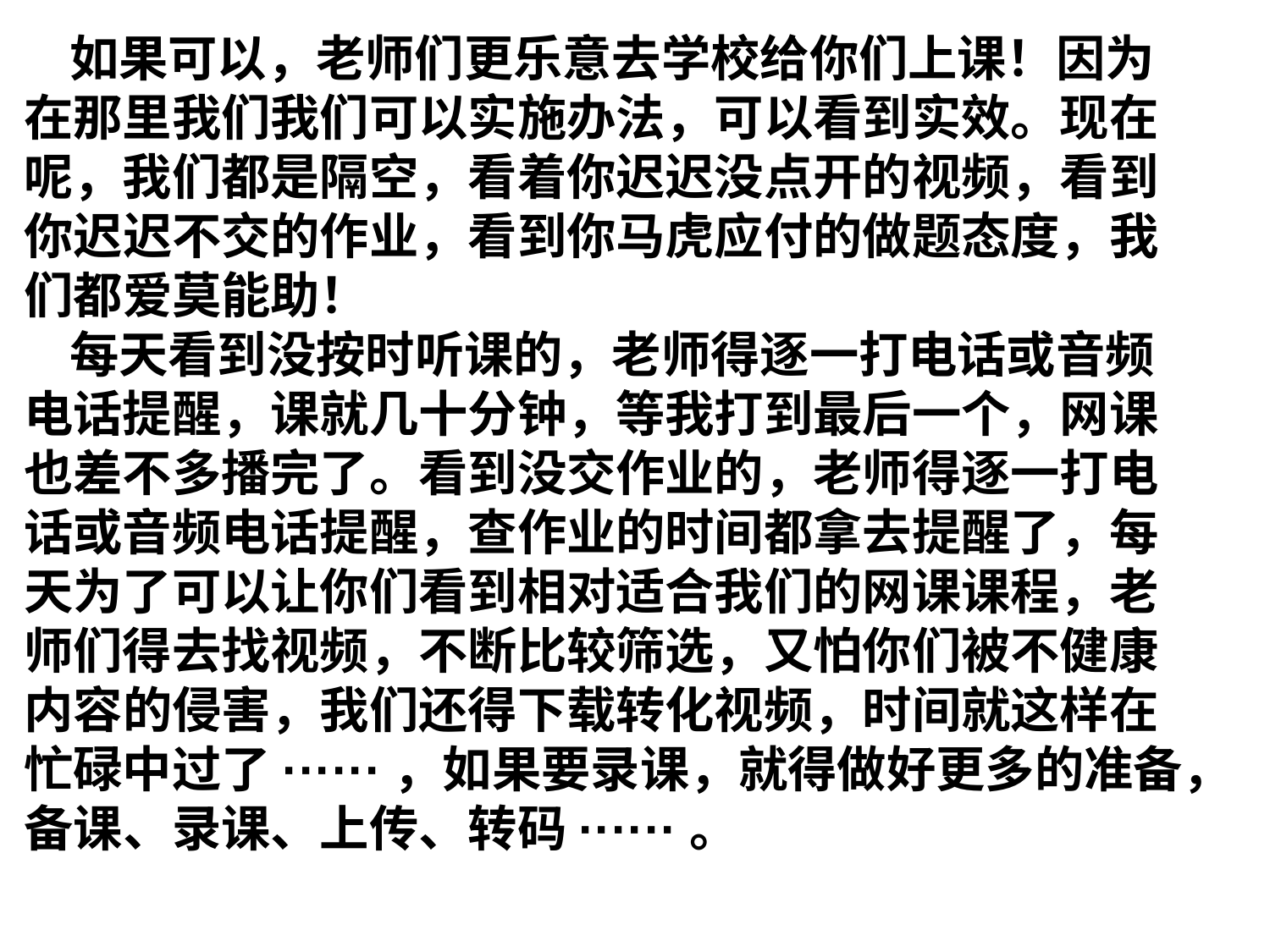

如果可以，老师们更乐意去学校给你们上课！因为在那里我们我们可以实施办法，可以看到实效。现在呢，我们都是隔空，看着你迟迟没点开的视频，看到你迟迟不交的作业，看到你马虎应付的做题态度，我们都爱莫能助！
   每天看到没按时听课的，老师得逐一打电话或音频电话提醒，课就几十分钟，等我打到最后一个，网课也差不多播完了。看到没交作业的，老师得逐一打电话或音频电话提醒，查作业的时间都拿去提醒了，每天为了可以让你们看到相对适合我们的网课课程，老师们得去找视频，不断比较筛选，又怕你们被不健康内容的侵害，我们还得下载转化视频，时间就这样在忙碌中过了······，如果要录课，就得做好更多的准备，备课、录课、上传、转码······。